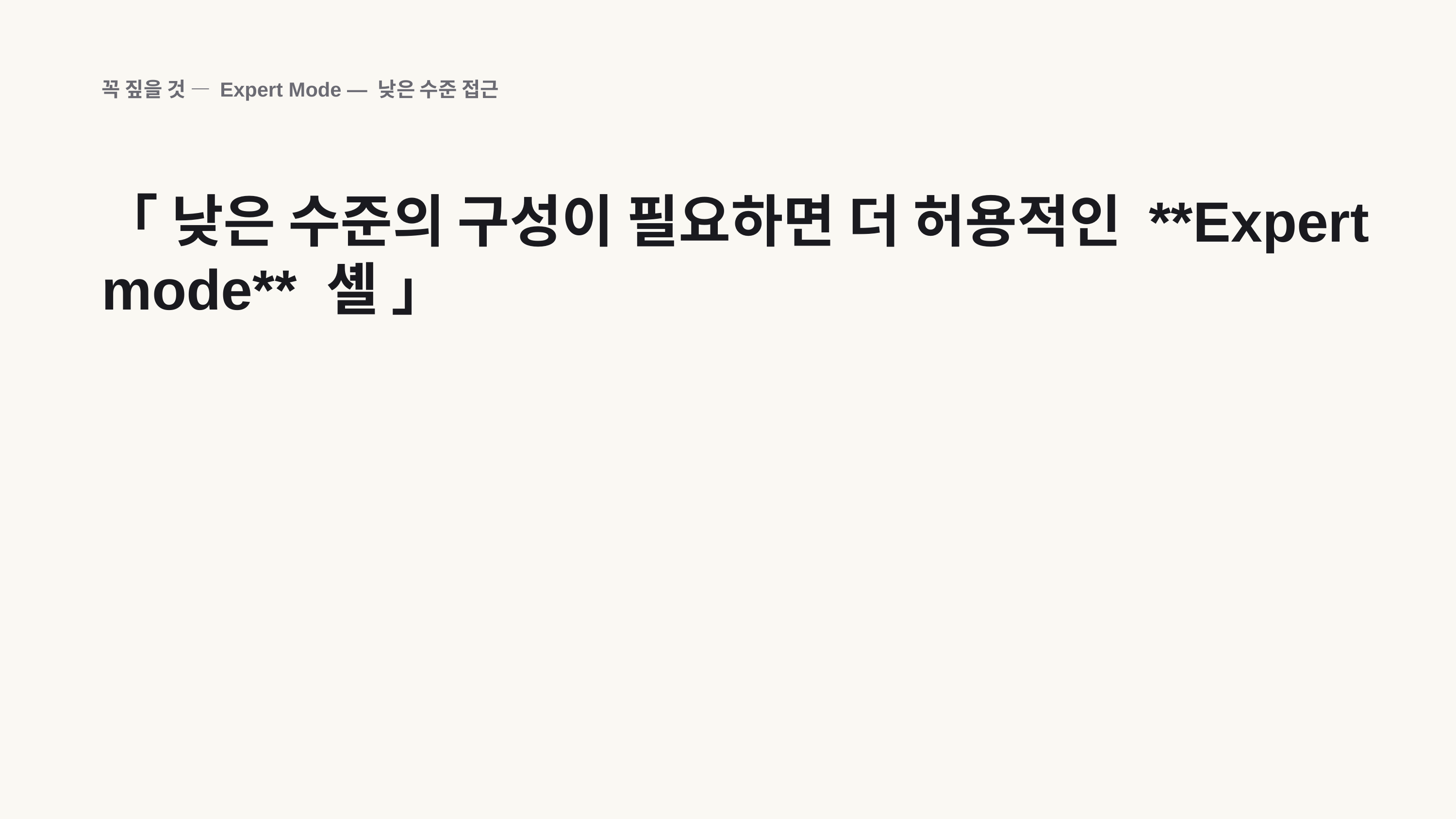

꼭 짚을 것 — Expert Mode — 낮은 수준 접근
「 낮은 수준의 구성이 필요하면 더 허용적인 **Expert mode** 셸 」